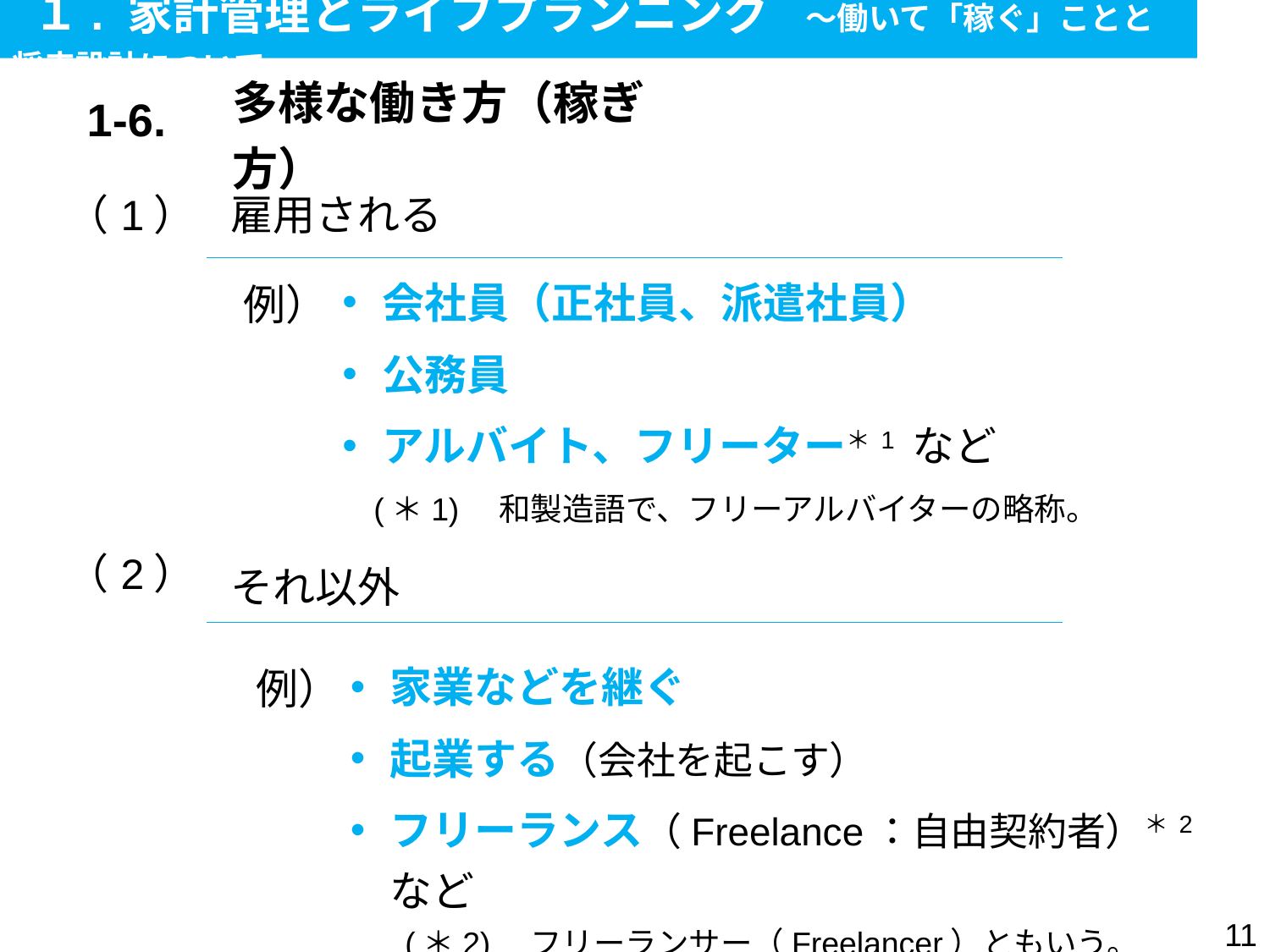

１. 家計管理とライフプランニング　～働いて「稼ぐ」ことと将来設計について
| 1-6. | 多様な働き方（稼ぎ方） |
| --- | --- |
| （1） | 雇用される |
| --- | --- |
|  |  |
| （2） |  |
|  |  |
会社員（正社員、派遣社員）
公務員
アルバイト、フリーター＊1 など
    (＊1)　和製造語で、フリーアルバイターの略称。
例）
それ以外
家業などを継ぐ
起業する（会社を起こす）
フリーランス（Freelance：自由契約者）＊2  など
 (＊2)　フリーランサー（Freelancer）ともいう。
例）
11